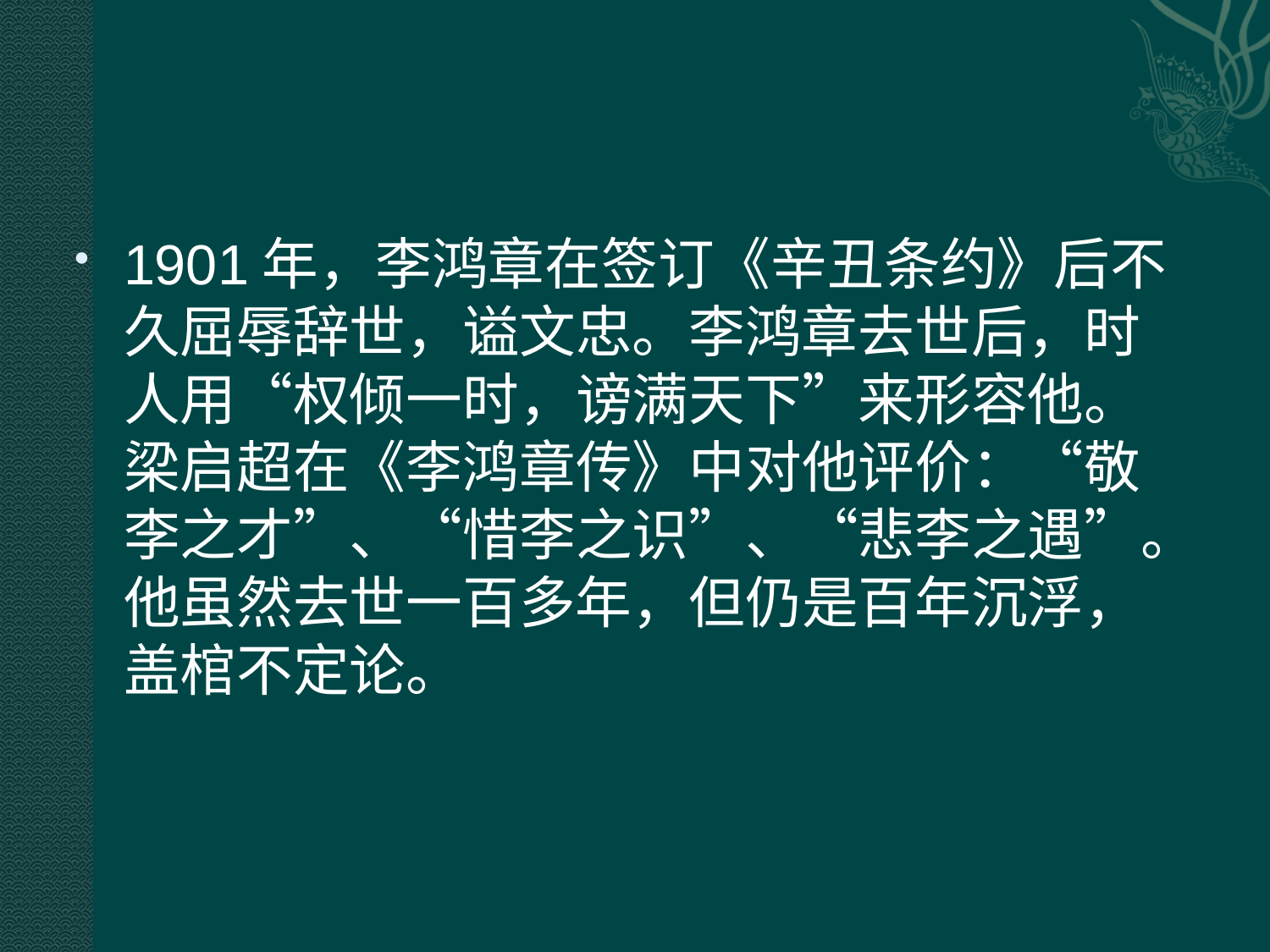

#
1901年，李鸿章在签订《辛丑条约》后不久屈辱辞世，谥文忠。李鸿章去世后，时人用“权倾一时，谤满天下”来形容他。梁启超在《李鸿章传》中对他评价：“敬李之才”、“惜李之识”、“悲李之遇”。他虽然去世一百多年，但仍是百年沉浮，盖棺不定论。